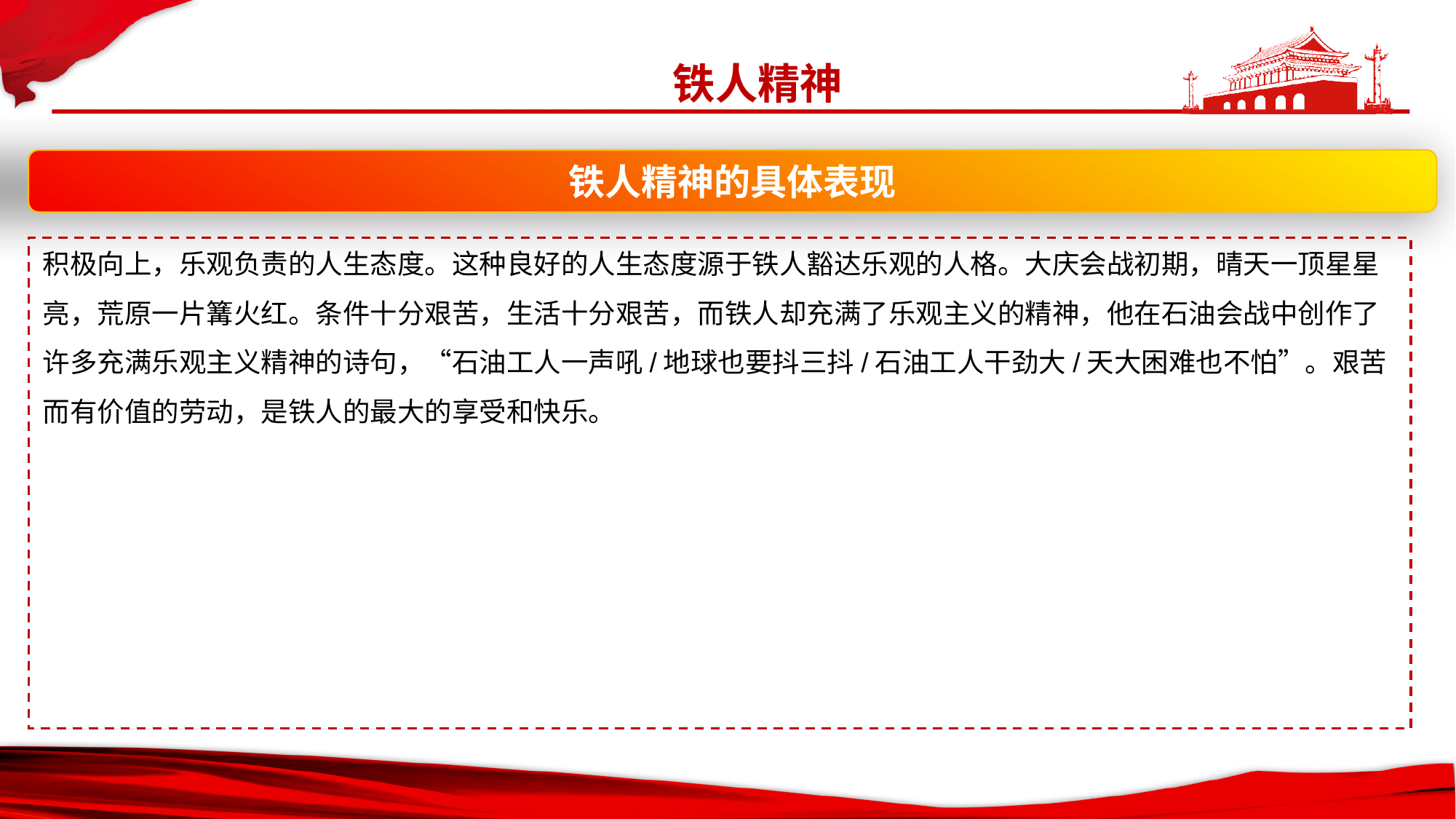

铁人精神
铁人精神的具体表现
积极向上，乐观负责的人生态度。这种良好的人生态度源于铁人豁达乐观的人格。大庆会战初期，晴天一顶星星亮，荒原一片篝火红。条件十分艰苦，生活十分艰苦，而铁人却充满了乐观主义的精神，他在石油会战中创作了许多充满乐观主义精神的诗句，“石油工人一声吼/地球也要抖三抖/石油工人干劲大/天大困难也不怕”。艰苦而有价值的劳动，是铁人的最大的享受和快乐。